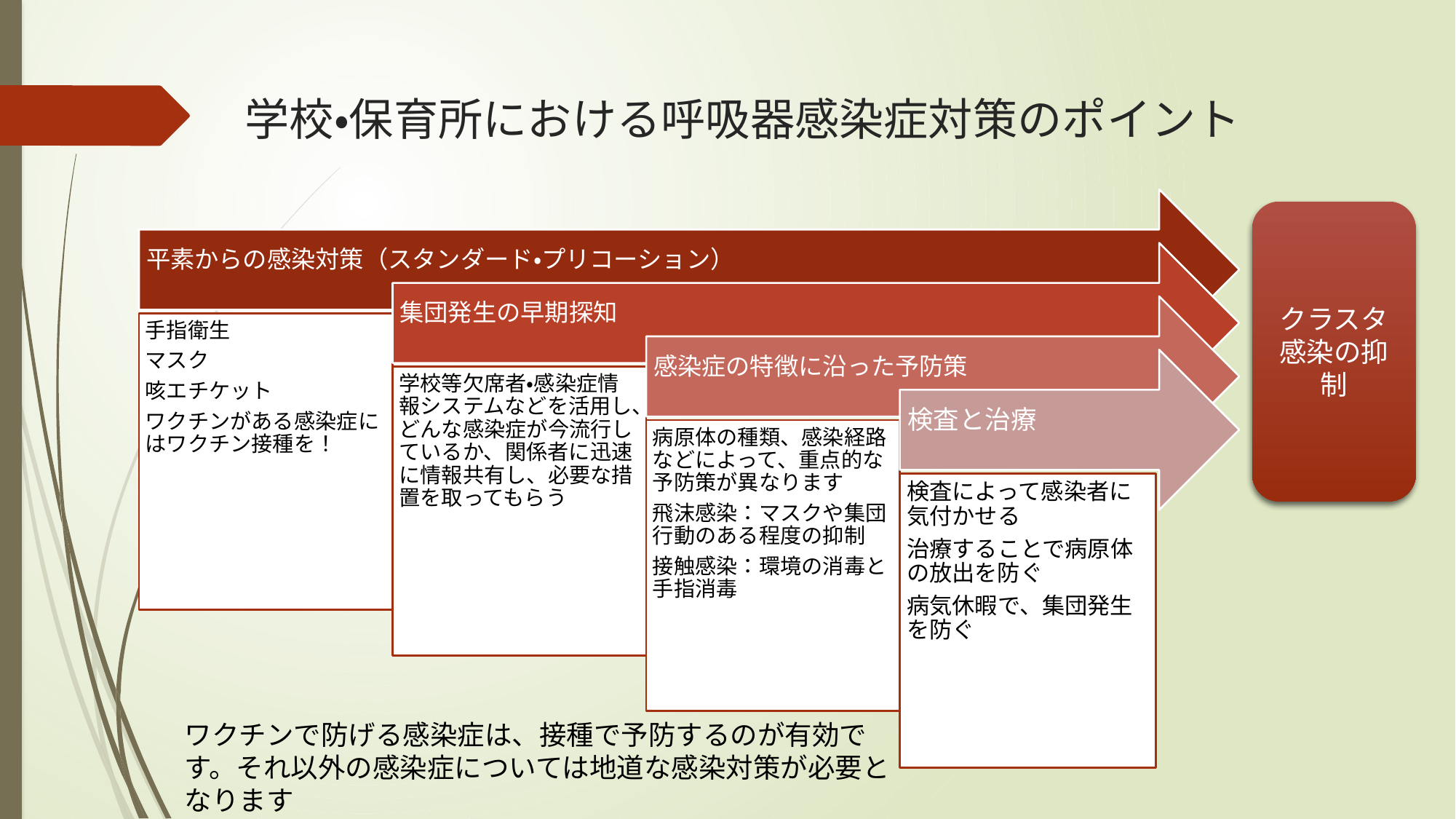

# 学校・保育所における呼吸器感染症対策のポイント
平素からの感染対策（スタンダード・プリコーション）
手指衛生
マスク
咳エチケット
ワクチンがある感染症にはワクチン接種を！
集団発生の早期探知
学校等欠席者・感染症情報システムなどを活用し、どんな感染症が今流行しているか、関係者に迅速に情報共有し、必要な措置を取ってもらう
感染症の特徴に沿った予防策
病原体の種類、感染経路などによって、重点的な予防策が異なります
飛沫感染：マスクや集団行動のある程度の抑制
接触感染：環境の消毒と手指消毒
検査と治療
検査によって感染者に気付かせる
治療することで病原体の放出を防ぐ
病気休暇で、集団発生を防ぐ
クラスタ感染の抑制
ワクチンで防げる感染症は、接種で予防するのが有効です。それ以外の感染症については地道な感染対策が必要となります